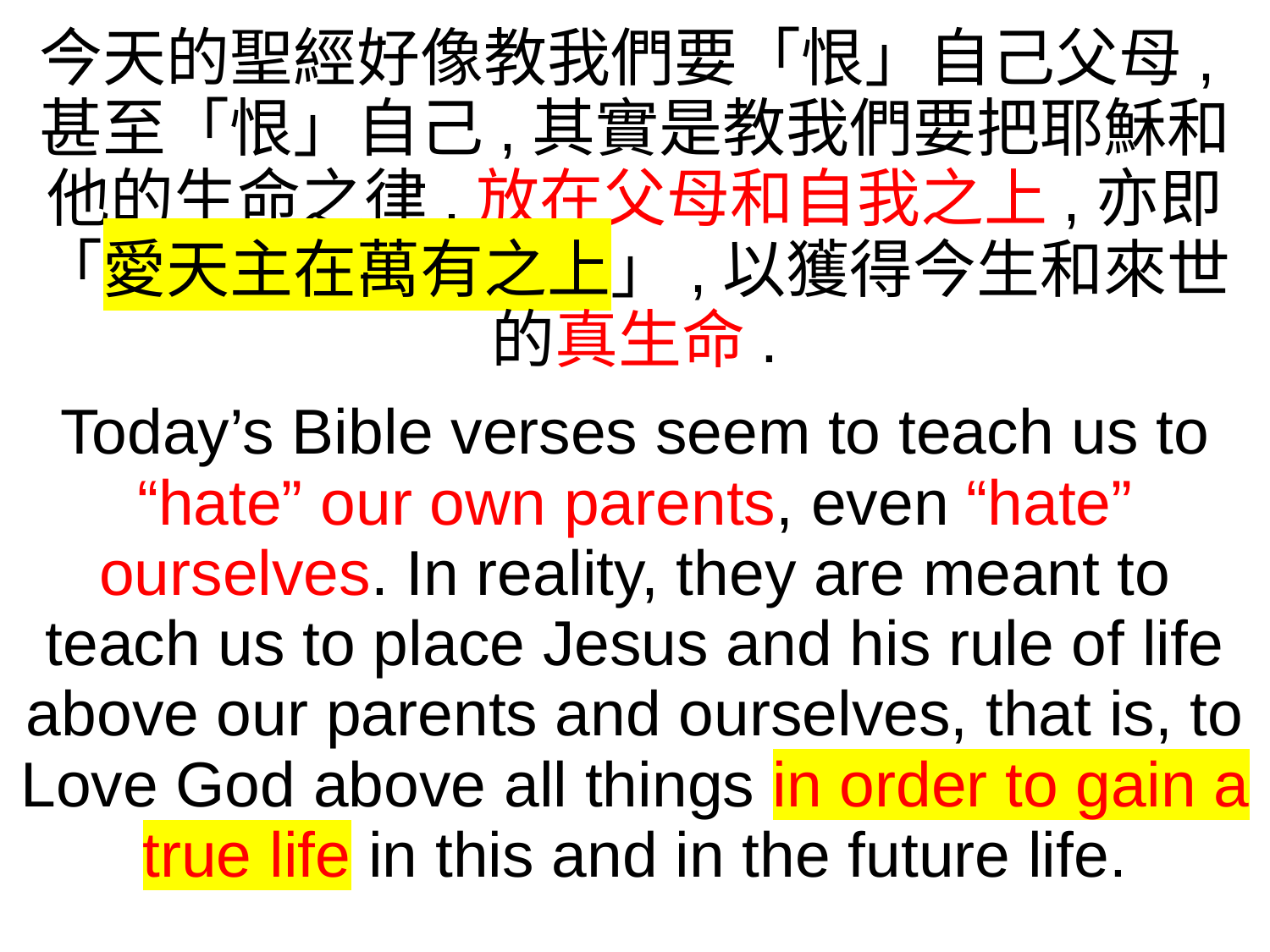

今天的聖經好像教我們要「恨」自己父母,甚至「恨」自己,其實是教我們要把耶穌和他的生命之律,放在父母和自我之上,亦即「愛天主在萬有之上」,以獲得今生和來世的真生命.
Today’s Bible verses seem to teach us to “hate” our own parents, even “hate” ourselves. In reality, they are meant to teach us to place Jesus and his rule of life above our parents and ourselves, that is, to Love God above all things in order to gain a true life in this and in the future life.